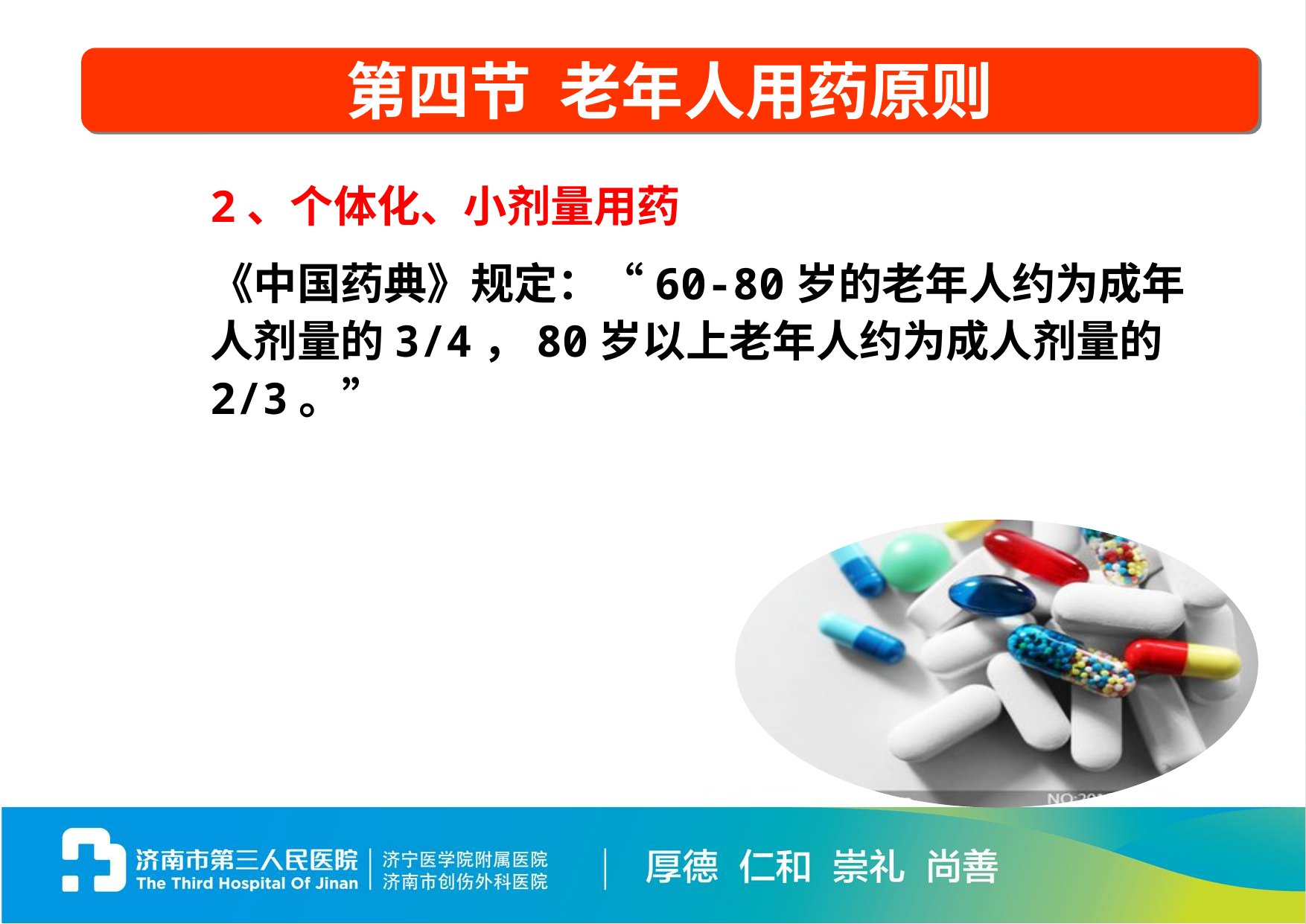

第四节  老年人用药原则
2、个体化、小剂量用药
《中国药典》规定：“60-80岁的老年人约为成年人剂量的3/4，80岁以上老年人约为成人剂量的2/3。”